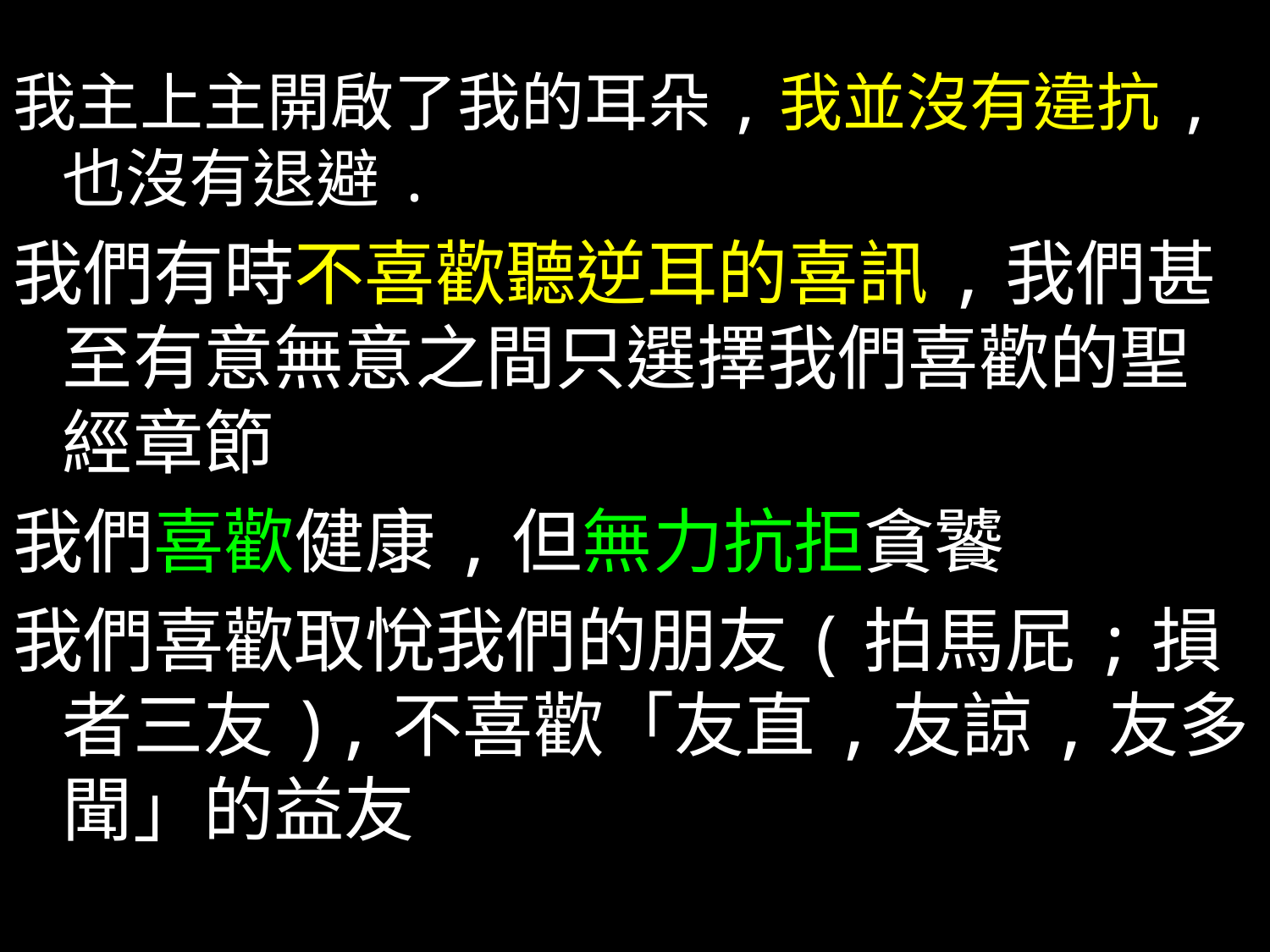

我主上主開啟了我的耳朵,我並沒有違抗,也沒有退避.
我們有時不喜歡聽逆耳的喜訊,我們甚至有意無意之間只選擇我們喜歡的聖經章節
我們喜歡健康,但無力抗拒貪饕
我們喜歡取悅我們的朋友(拍馬屁;損者三友),不喜歡「友直,友諒,友多聞」的益友